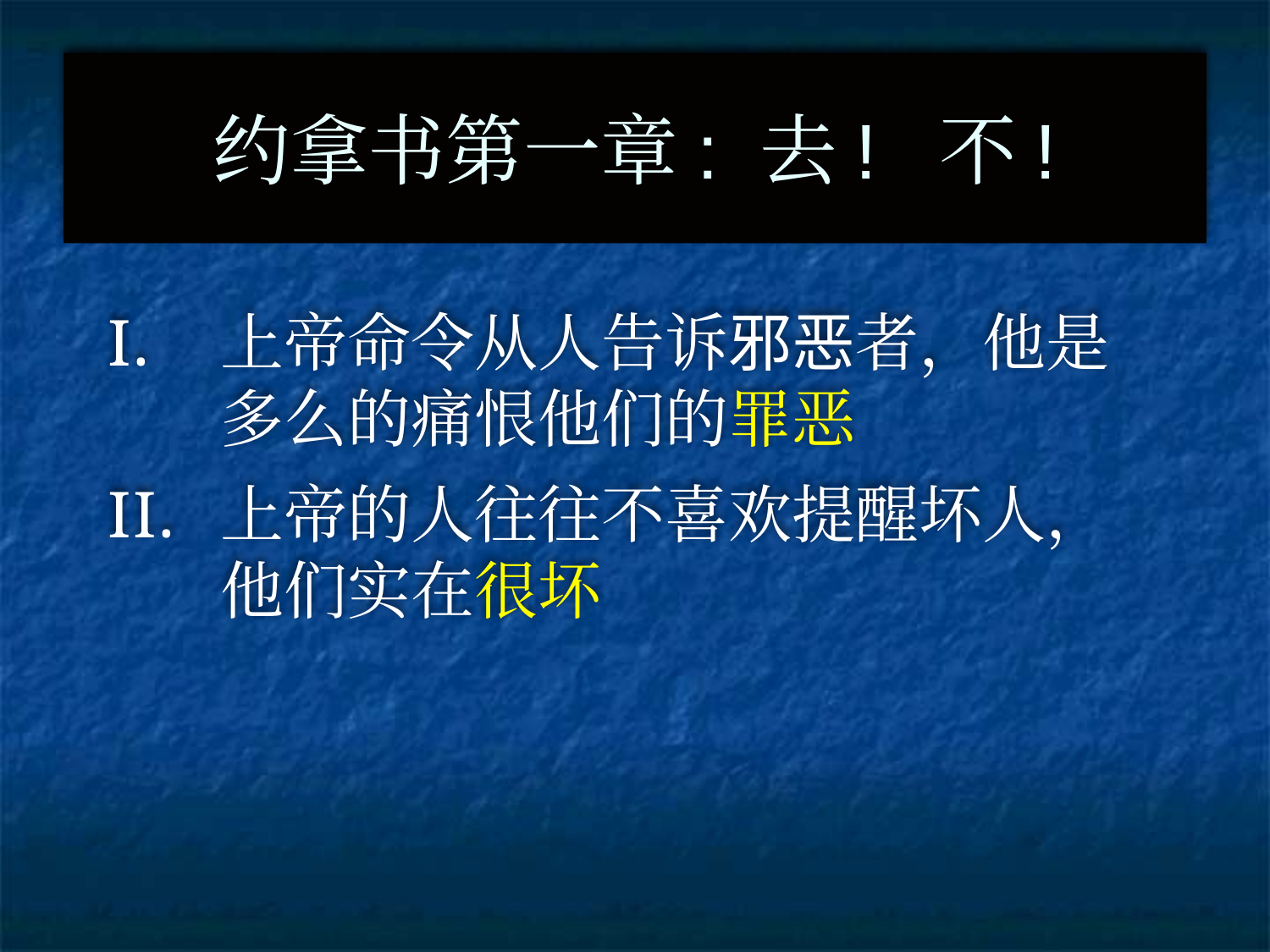

# 约拿书第一章: 去!  不!
上帝命令从人告诉邪恶者，他是多么的痛恨他们的罪恶
上帝的人往往不喜欢提醒坏人，他们实在很坏